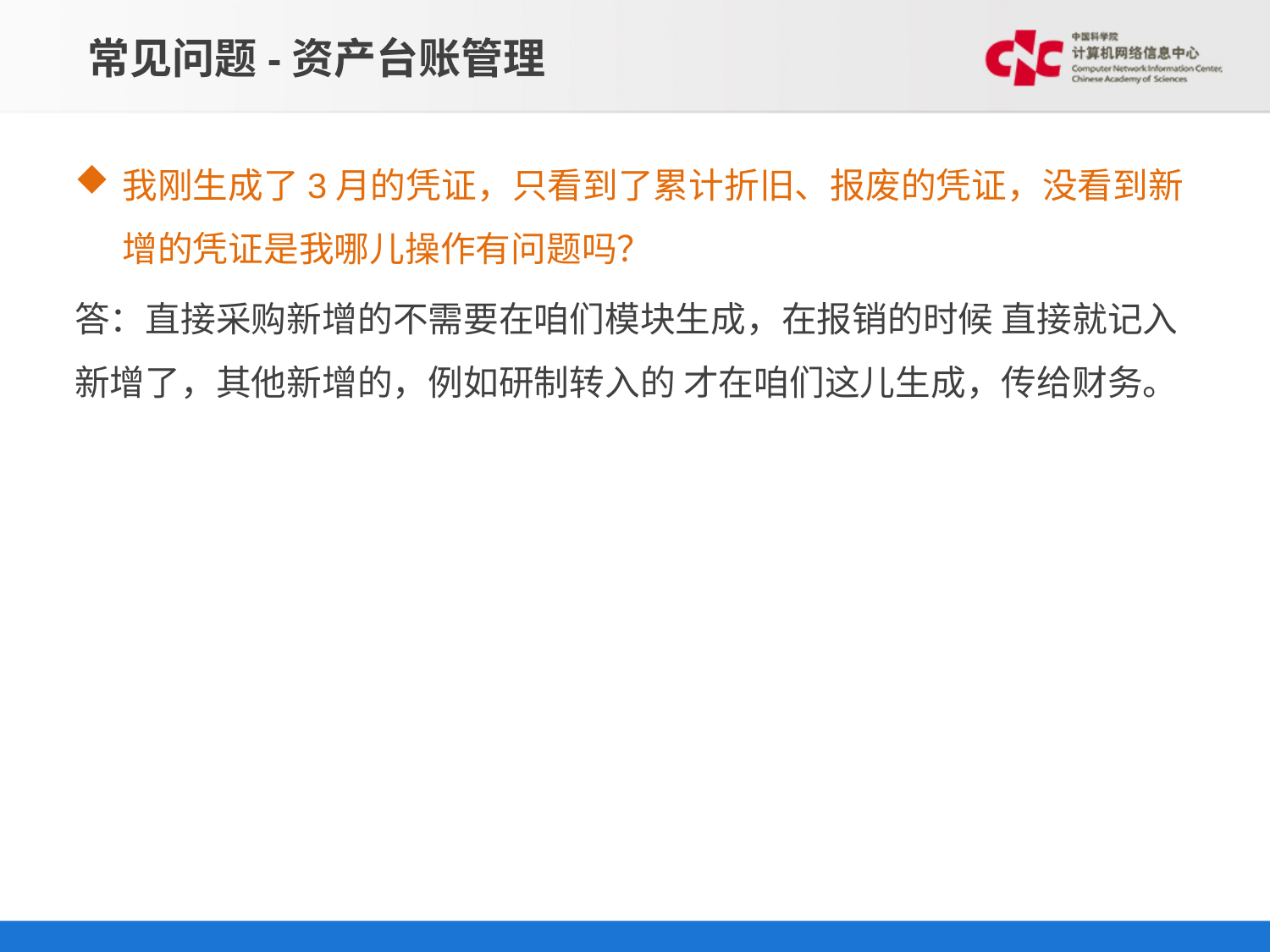

# 常见问题-资产台账管理
我刚生成了3月的凭证，只看到了累计折旧、报废的凭证，没看到新增的凭证是我哪儿操作有问题吗？
答：直接采购新增的不需要在咱们模块生成，在报销的时候 直接就记入新增了，其他新增的，例如研制转入的 才在咱们这儿生成，传给财务。